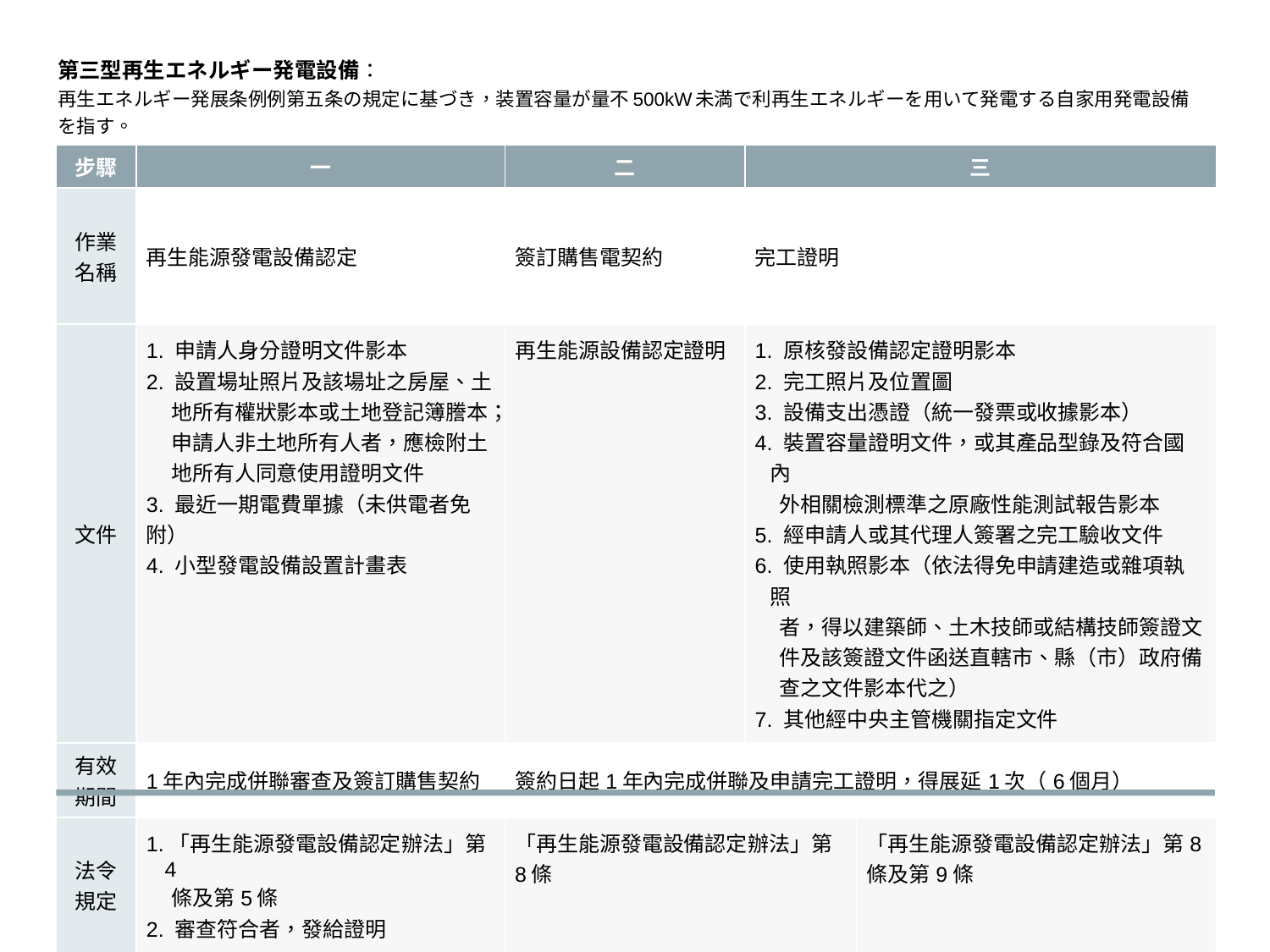

第三型再生エネルギー発電設備：
再生エネルギー発展条例例第五条の規定に基づき，装置容量が量不500kW未満で利再生エネルギーを用いて発電する自家用発電設備を指す。
| 步驟 | 一 | 二 | 三 |  |
| --- | --- | --- | --- | --- |
| 作業名稱 | 再生能源發電設備認定 | 簽訂購售電契約 | 完工證明 |  |
| 文件 | 1. 申請人身分證明文件影本 2. 設置場址照片及該場址之房屋、土 地所有權狀影本或土地登記簿謄本； 申請人非土地所有人者，應檢附土 地所有人同意使用證明文件 3. 最近一期電費單據（未供電者免附） 4. 小型發電設備設置計畫表 | 再生能源設備認定證明 | 1. 原核發設備認定證明影本 2. 完工照片及位置圖 3. 設備支出憑證（統一發票或收據影本） 4. 裝置容量證明文件，或其產品型錄及符合國內 外相關檢測標準之原廠性能測試報告影本 5. 經申請人或其代理人簽署之完工驗收文件 6. 使用執照影本（依法得免申請建造或雜項執照 者，得以建築師、土木技師或結構技師簽證文 件及該簽證文件函送直轄市、縣（市）政府備 查之文件影本代之） 7. 其他經中央主管機關指定文件 |  |
| 有效期間 | 1年內完成併聯審查及簽訂購售契約 | 簽約日起1年內完成併聯及申請完工證明，得展延1次（6個月） |  |  |
| 法令規定 | 1.「再生能源發電設備認定辦法」第4 條及第5條 2. 審查符合者，發給證明 | 「再生能源發電設備認定辦法」第8條 |  | 「再生能源發電設備認定辦法」第8條及第9條 |